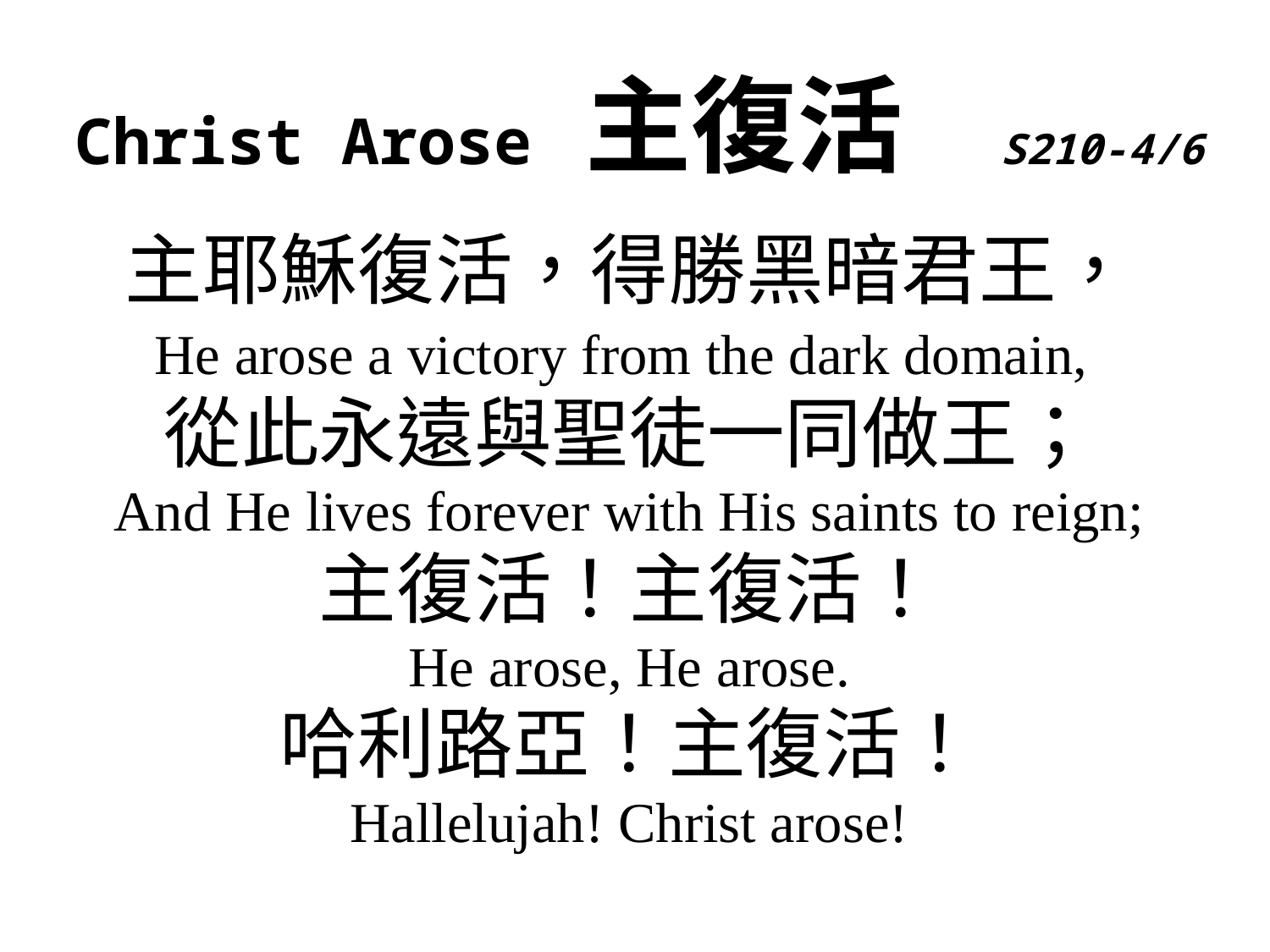

Christ Arose 主復活   S210-4/6
主耶穌復活，得勝黑暗君王，
He arose a victory from the dark domain,
從此永遠與聖徒一同做王；
And He lives forever with His saints to reign;
主復活！主復活！
He arose, He arose.
哈利路亞！主復活！
Hallelujah! Christ arose!